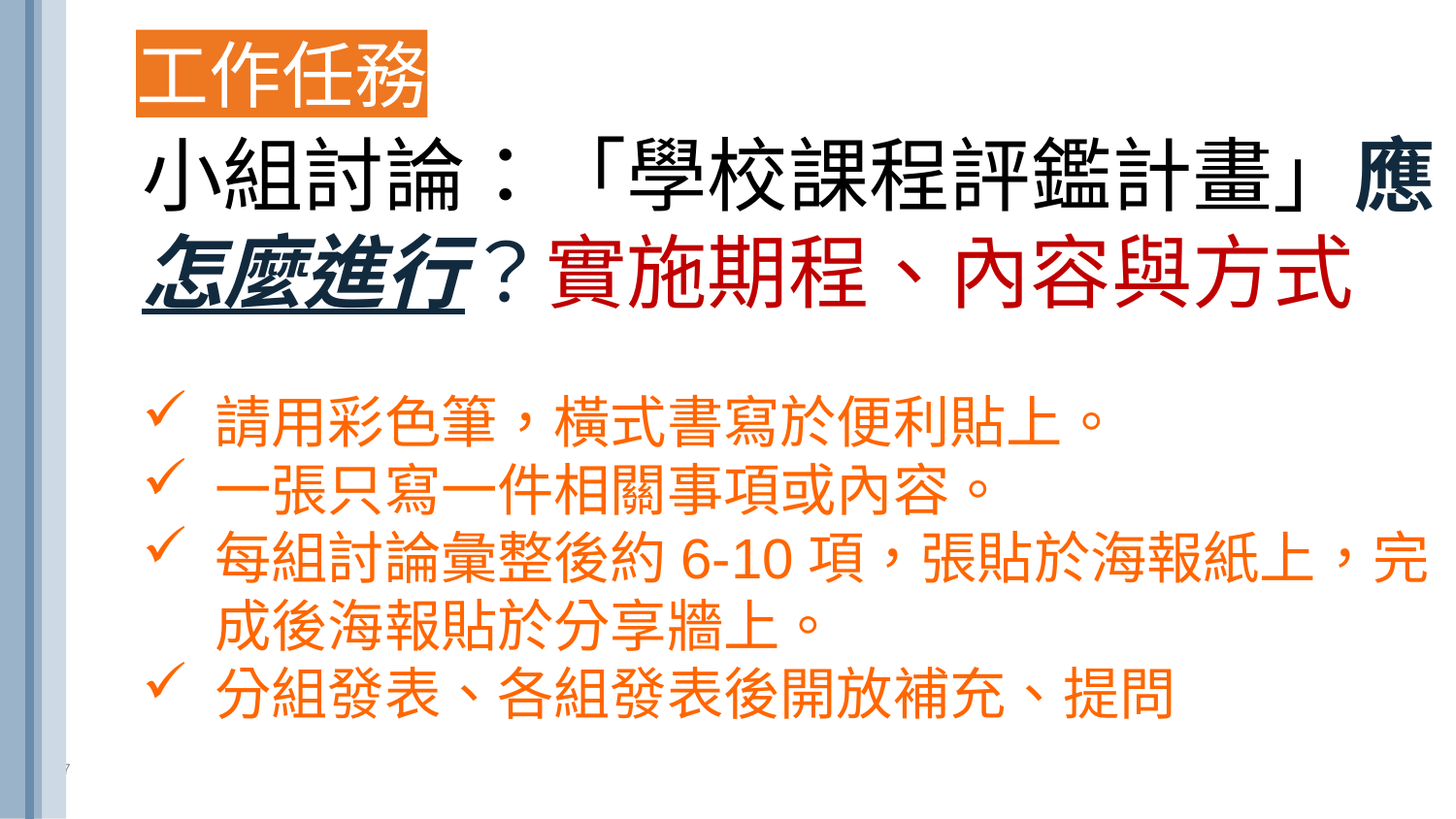

工作任務
小組討論：「學校課程評鑑計畫」應怎麼進行？實施期程、內容與方式

請用彩色筆，橫式書寫於便利貼上。
一張只寫一件相關事項或內容。
每組討論彙整後約6-10項，張貼於海報紙上，完成後海報貼於分享牆上。
分組發表、各組發表後開放補充、提問
67